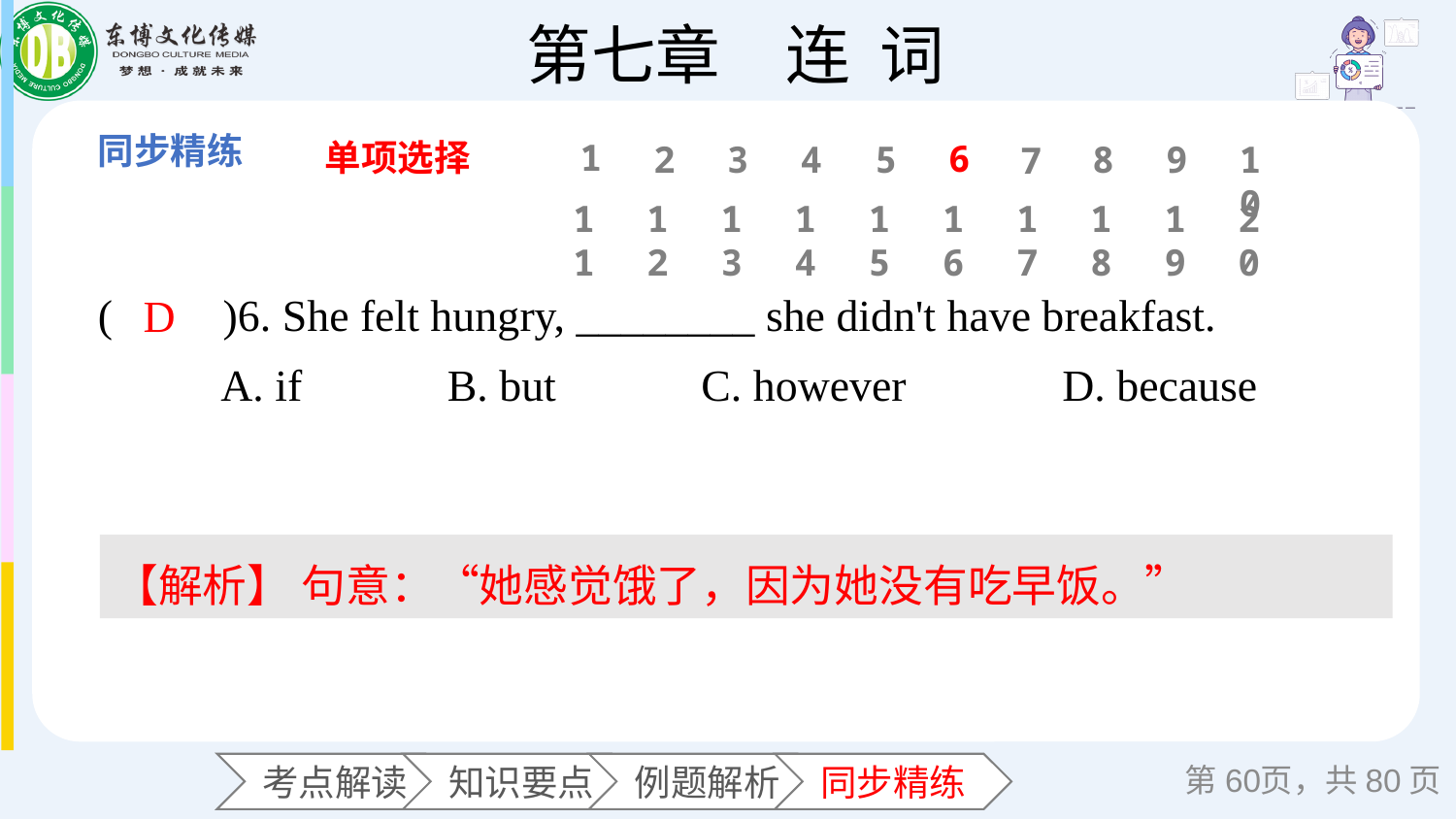

单项选择
1
6
2
3
4
5
8
9
10
7
11
12
13
14
15
16
17
18
19
20
(　　)6. She felt hungry, ________ she didn't have breakfast.
           A. if             B. but             C. however              D. because
D
【解析】 句意：“她感觉饿了，因为她没有吃早饭。”
第60页，共80页